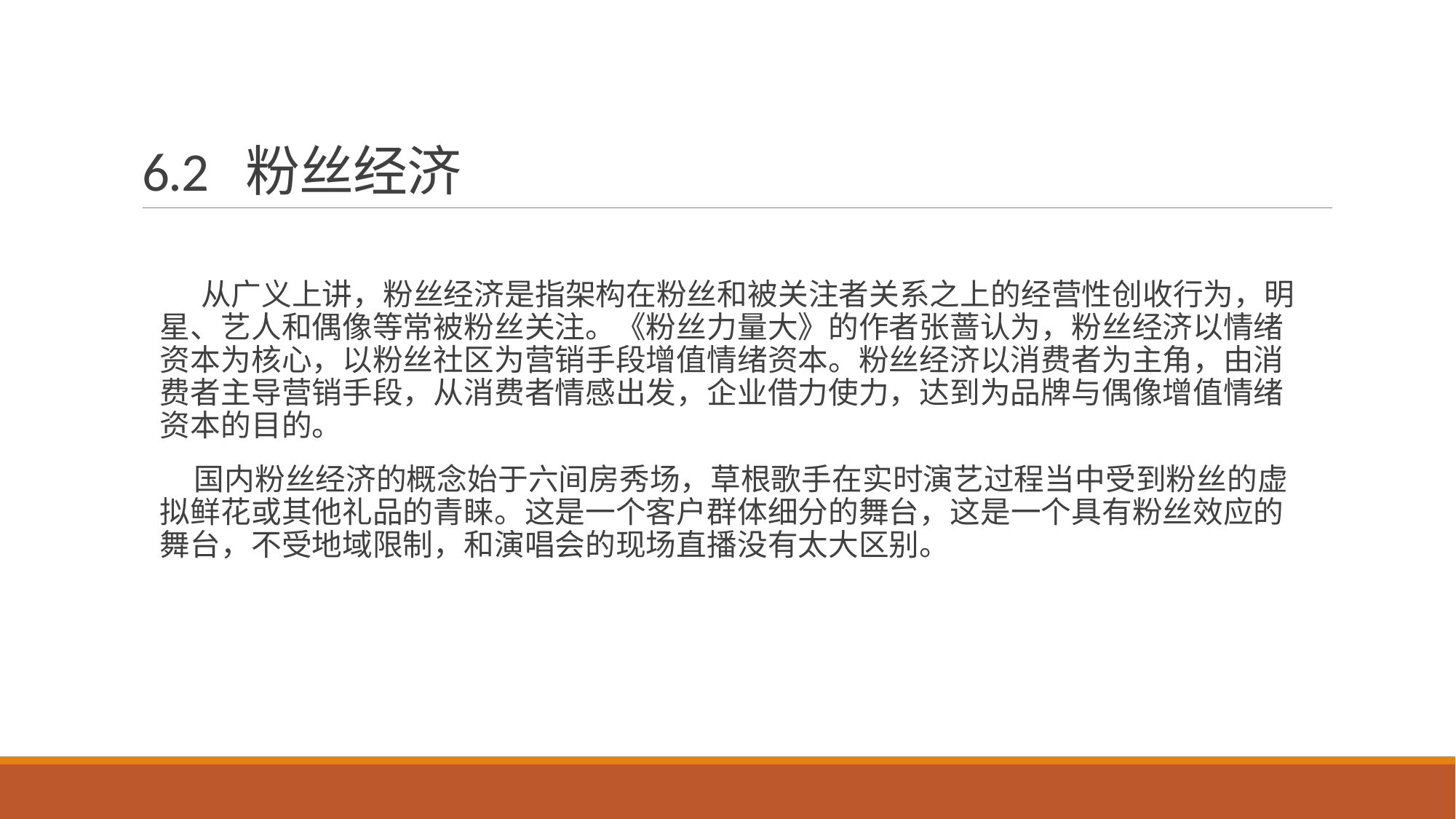

# 6.2  粉丝经济
     从广义上讲，粉丝经济是指架构在粉丝和被关注者关系之上的经营性创收行为，明星、艺人和偶像等常被粉丝关注。《粉丝力量大》的作者张蔷认为，粉丝经济以情绪资本为核心，以粉丝社区为营销手段增值情绪资本。粉丝经济以消费者为主角，由消费者主导营销手段，从消费者情感出发，企业借力使力，达到为品牌与偶像增值情绪资本的目的。
    国内粉丝经济的概念始于六间房秀场，草根歌手在实时演艺过程当中受到粉丝的虚拟鲜花或其他礼品的青睐。这是一个客户群体细分的舞台，这是一个具有粉丝效应的舞台，不受地域限制，和演唱会的现场直播没有太大区别。